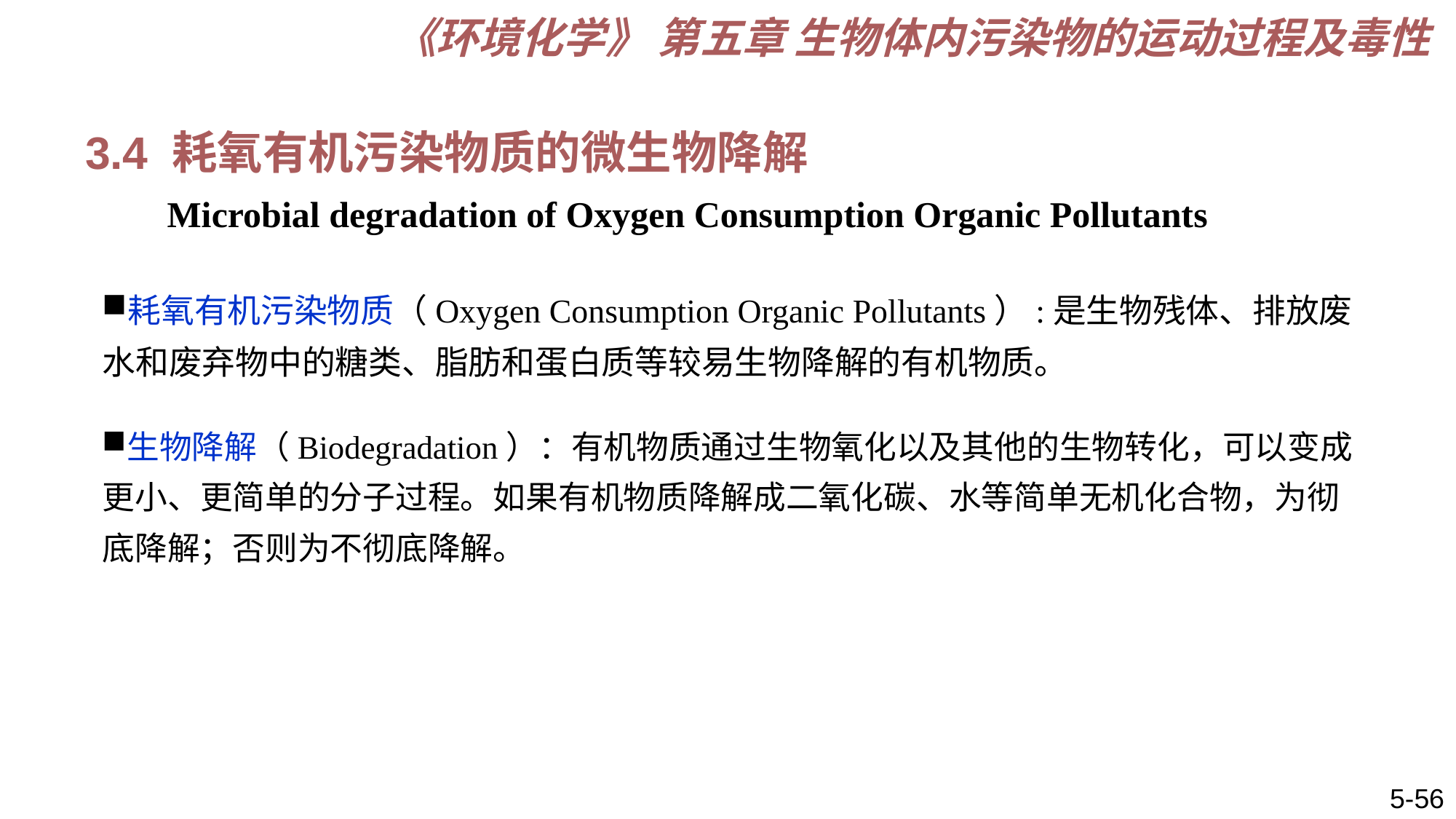

《环境化学》 第五章 生物体内污染物的运动过程及毒性
3.4 耗氧有机污染物质的微生物降解
         Microbial degradation of Oxygen Consumption Organic Pollutants
耗氧有机污染物质（Oxygen Consumption Organic Pollutants）:是生物残体、排放废水和废弃物中的糖类、脂肪和蛋白质等较易生物降解的有机物质。
生物降解（Biodegradation）：有机物质通过生物氧化以及其他的生物转化，可以变成更小、更简单的分子过程。如果有机物质降解成二氧化碳、水等简单无机化合物，为彻底降解；否则为不彻底降解。
5-56